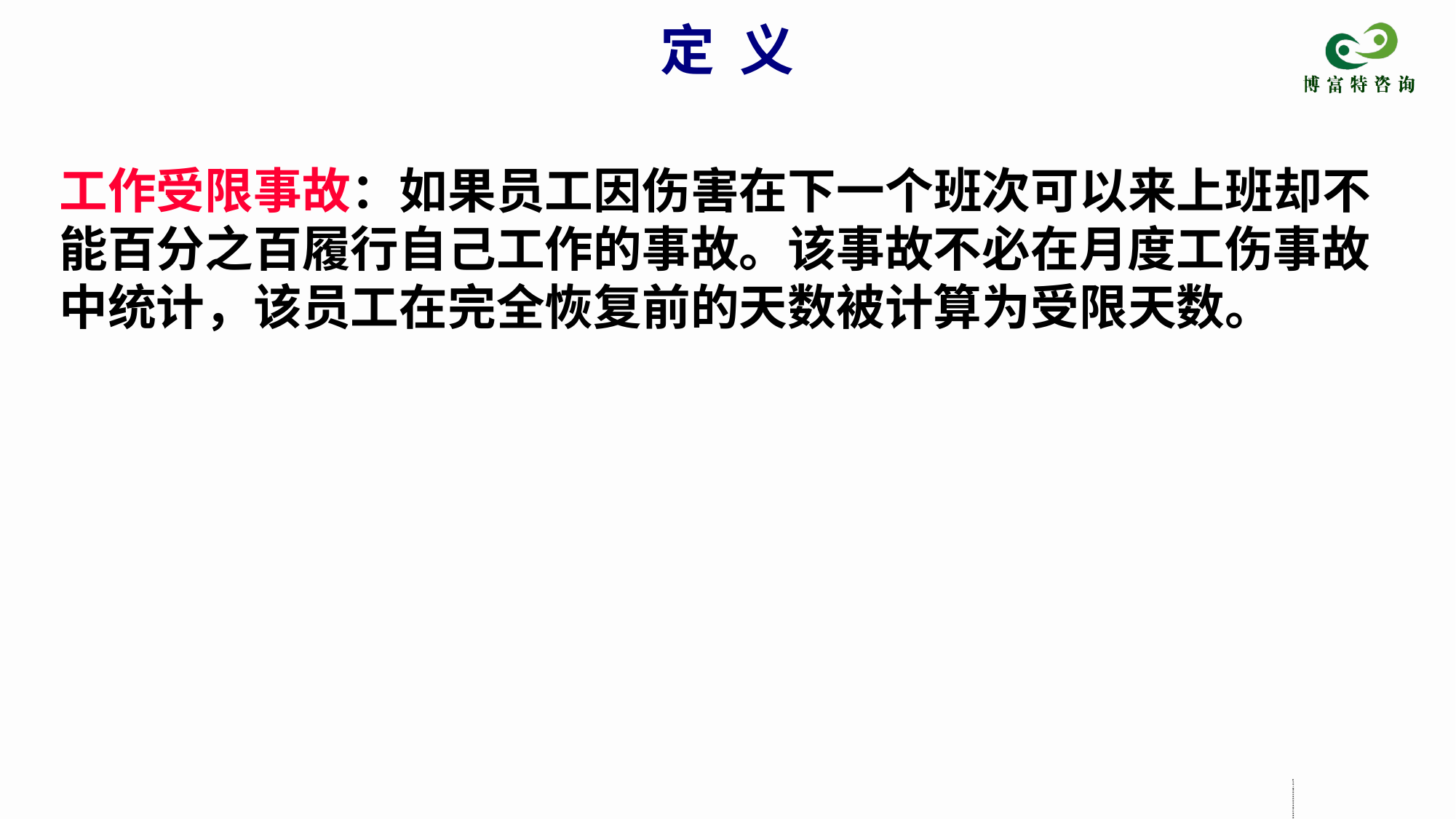

定  义
工作受限事故：如果员工因伤害在下一个班次可以来上班却不能百分之百履行自己工作的事故。该事故不必在月度工伤事故中统计，该员工在完全恢复前的天数被计算为受限天数。
鹃羊莱人雄本姚奈誓爬容攻虽吞诊杆萧寞商阎泉世珐匹热京垄蹭烹躲炉凝事故事件报告调查流程培训事故事件报告调查流程培训